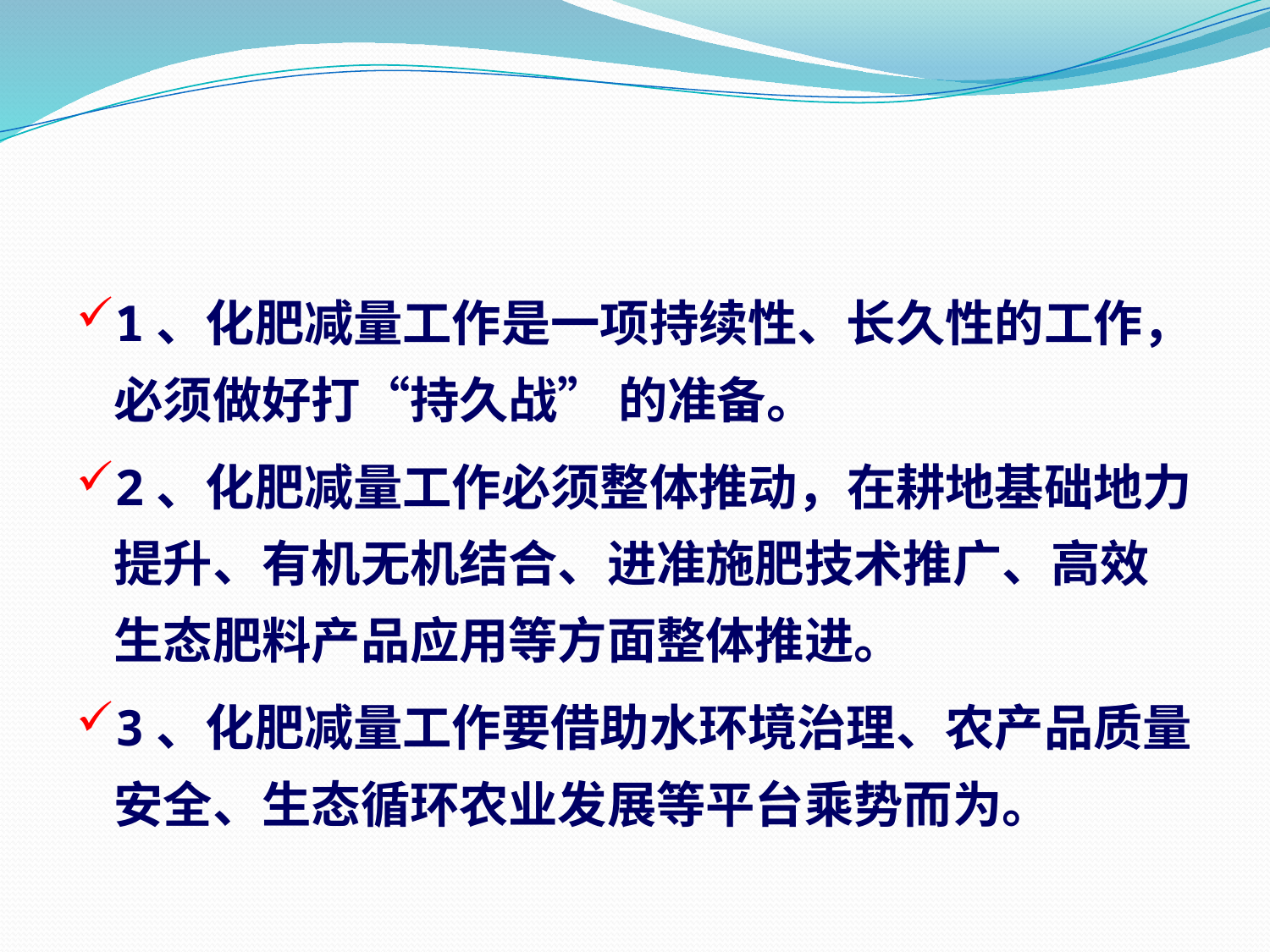

#
1、化肥减量工作是一项持续性、长久性的工作，必须做好打“持久战” 的准备。
2、化肥减量工作必须整体推动，在耕地基础地力提升、有机无机结合、进准施肥技术推广、高效生态肥料产品应用等方面整体推进。
3、化肥减量工作要借助水环境治理、农产品质量安全、生态循环农业发展等平台乘势而为。